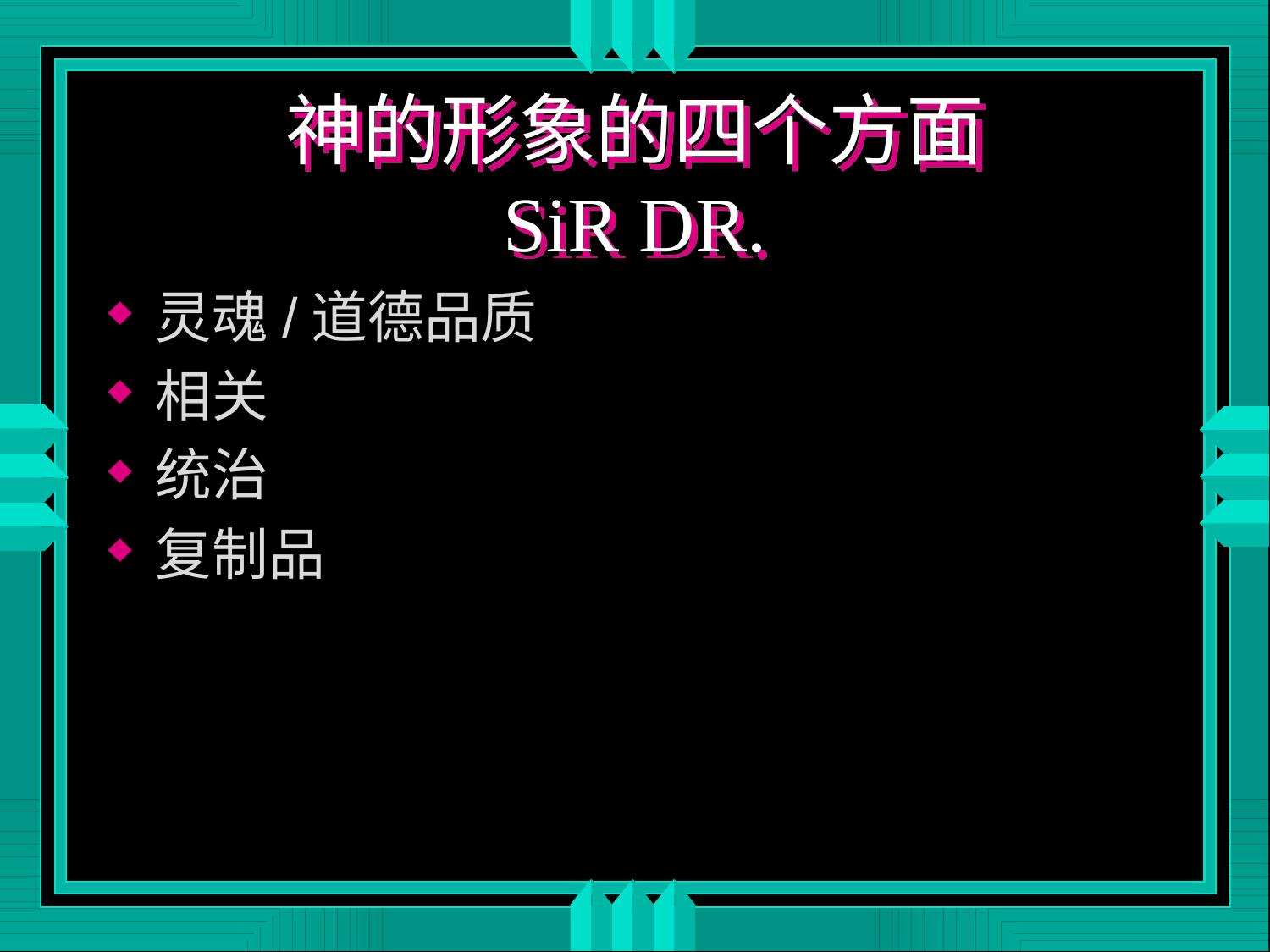

# 神的形象的四个方面 SiR DR.
灵魂/道德品质
相关
统治
复制品